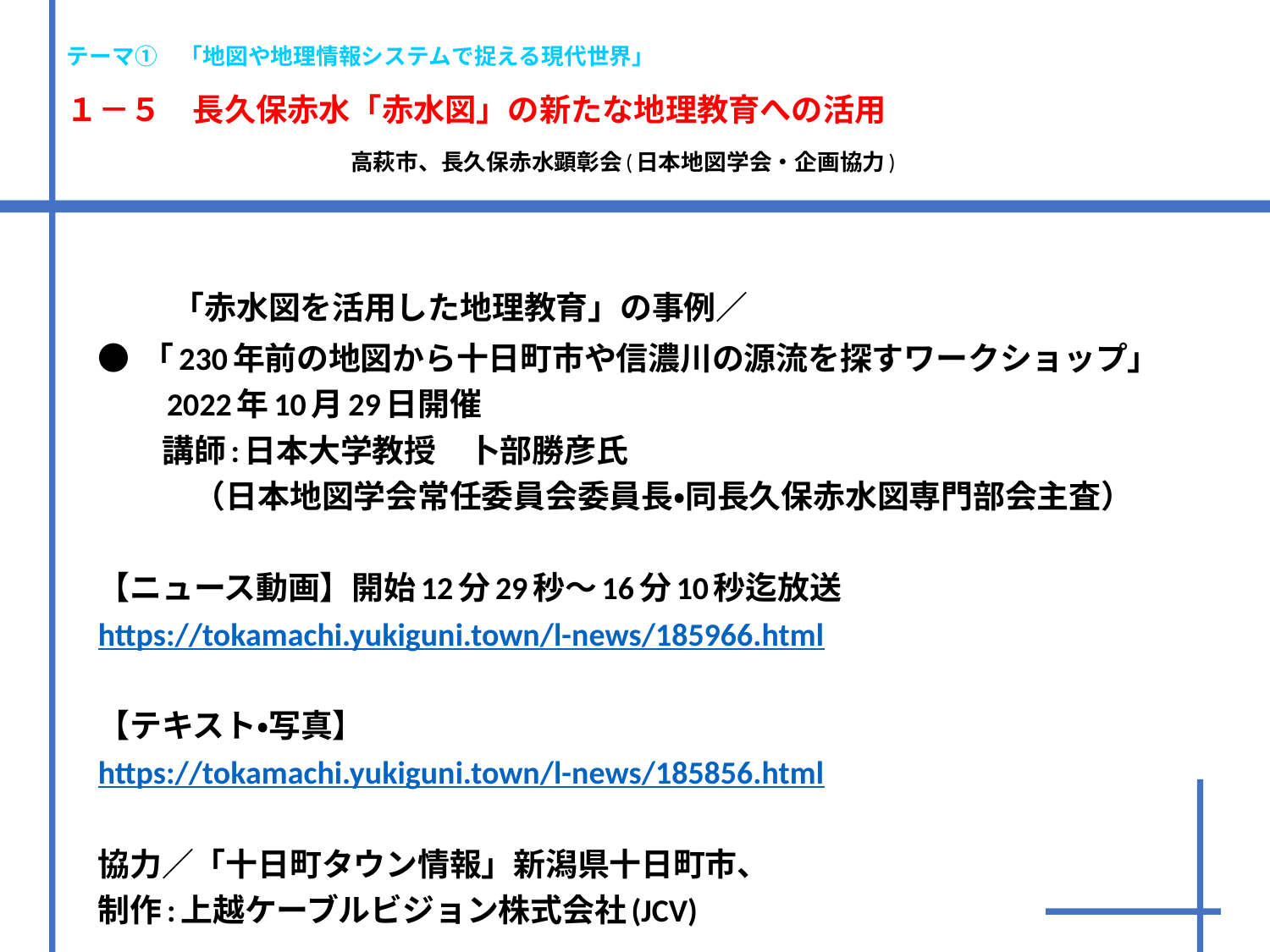

# テーマ①　「地図や地理情報システムで捉える現代世界」 １－５　長久保赤水「赤水図」の新たな地理教育への活用 　　　　　　　　　高萩市、長久保赤水顕彰会(日本地図学会・企画協力)

　　「赤水図を活用した地理教育」の事例／
● 「230年前の地図から十日町市や信濃川の源流を探すワークショップ」
　　2022年10月29日開催
　　講師:日本大学教授　卜部勝彦氏
　　　（日本地図学会常任委員会委員長・同長久保赤水図専門部会主査）

【ニュース動画】開始12分29秒〜16分10秒迄放送
https://tokamachi.yukiguni.town/l-news/185966.html

【テキスト・写真】
https://tokamachi.yukiguni.town/l-news/185856.html

協力／「十日町タウン情報」新潟県十日町市、
制作:上越ケーブルビジョン株式会社(JCV)